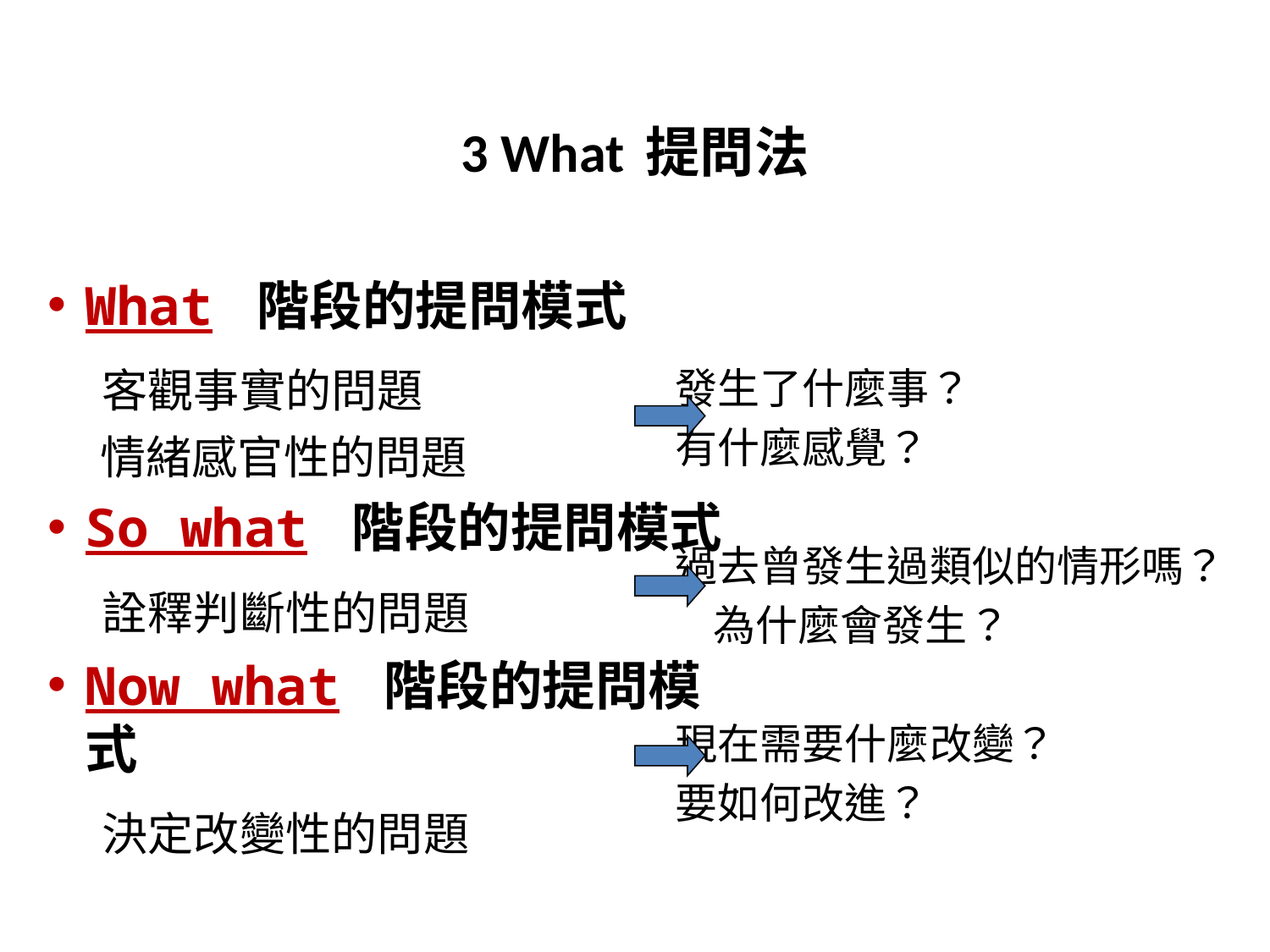

3 What 提問法

What 階段的提問模式
   客觀事實的問題
    情緒感官性的問題
So what 階段的提問模式
   詮釋判斷性的問題
Now what 階段的提問模式
   決定改變性的問題

    發生了什麼事？
    有什麼感覺？

    過去曾發生過類似的情形嗎？
        為什麼會發生？

    現在需要什麼改變？
    要如何改進？